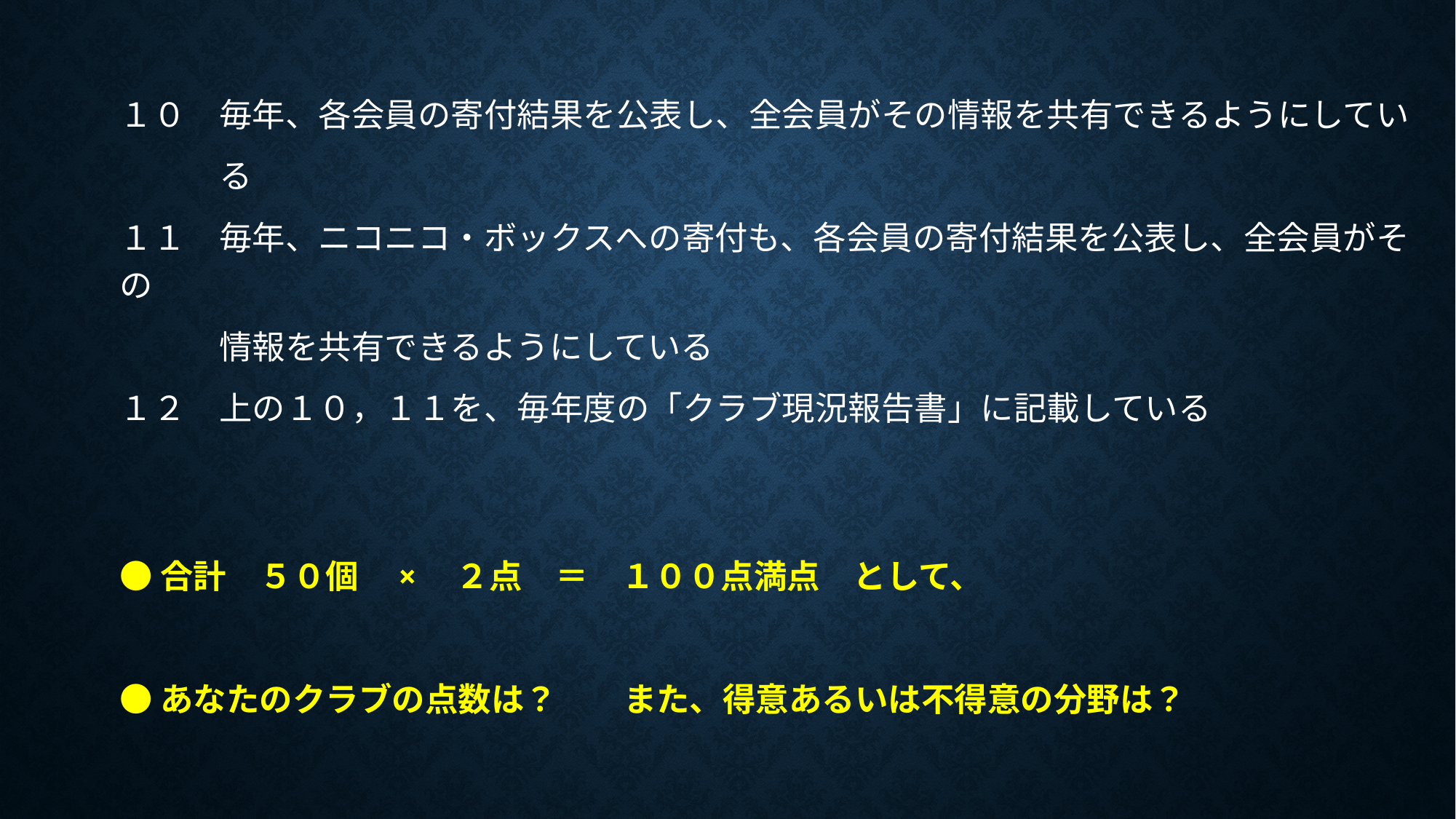

１０　毎年、各会員の寄付結果を公表し、全会員がその情報を共有できるようにしてい
　　　る
１１　毎年、ニコニコ・ボックスへの寄付も、各会員の寄付結果を公表し、全会員がその
　　　情報を共有できるようにしている
１２　上の１０，１１を、毎年度の「クラブ現況報告書」に記載している

●合計　５０個　×　２点　＝　１００点満点　として、

●あなたのクラブの点数は？　　また、得意あるいは不得意の分野は？